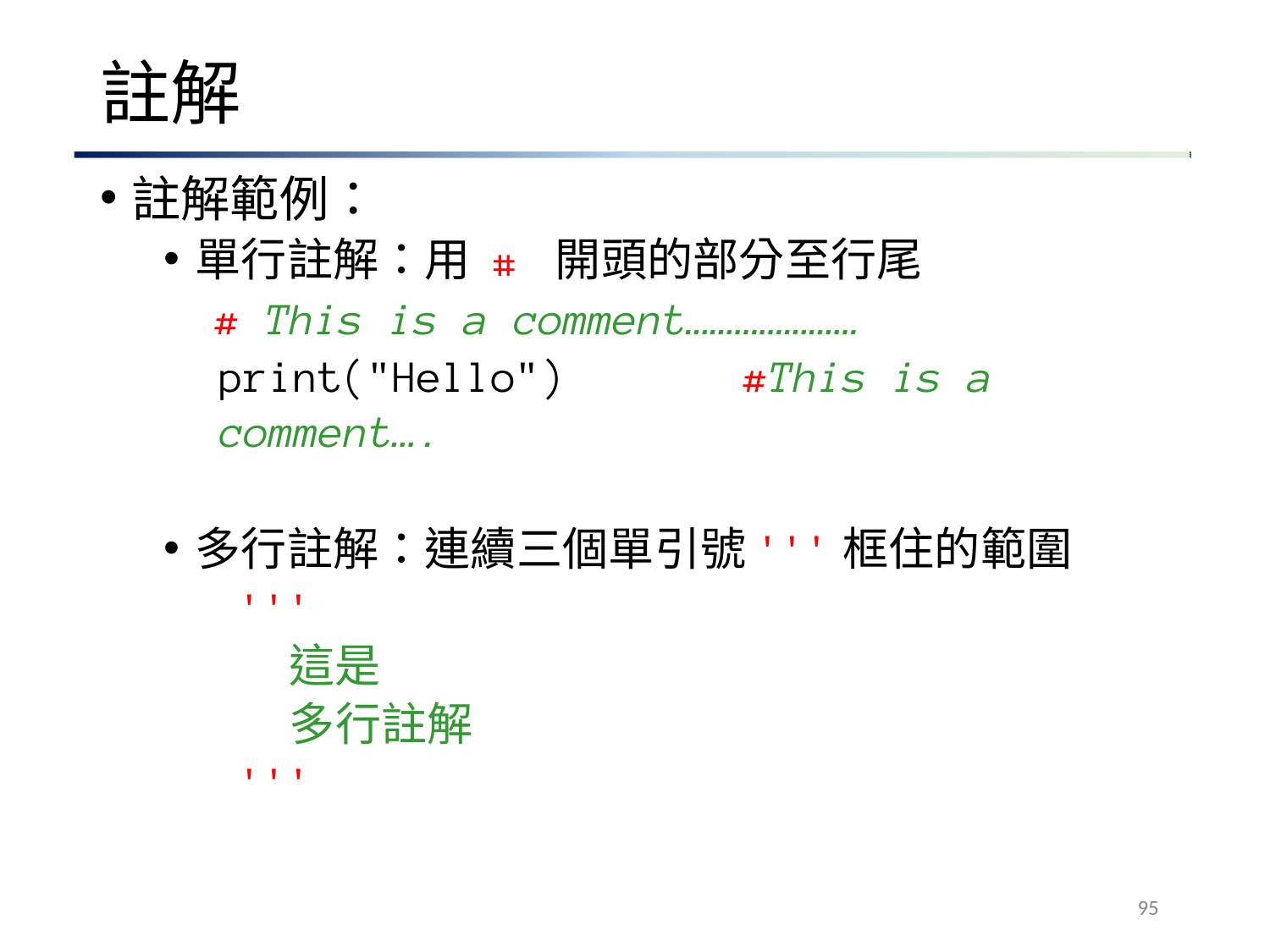

# 註解
註解範例：
單行註解：用 # 開頭的部分至行尾
# This is a comment…………………
print("Hello")	#This is a comment….

多行註解：連續三個單引號'''框住的範圍
'''
這是
多行註解
'''
95